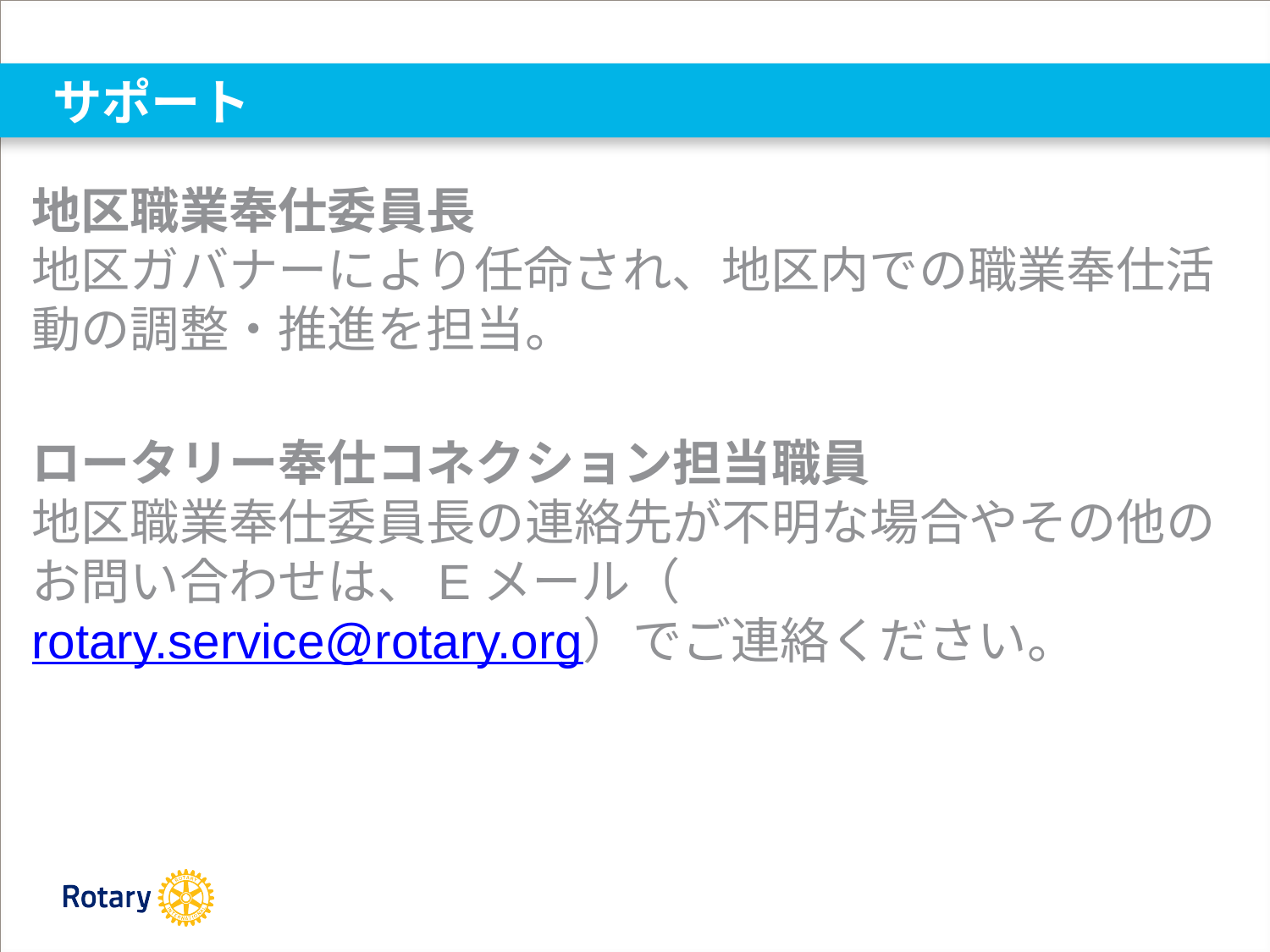

# サポート
地区職業奉仕委員長
地区ガバナーにより任命され、地区内での職業奉仕活動の調整・推進を担当。

ロータリー奉仕コネクション担当職員
地区職業奉仕委員長の連絡先が不明な場合やその他のお問い合わせは、Eメール（rotary.service@rotary.org）でご連絡ください。